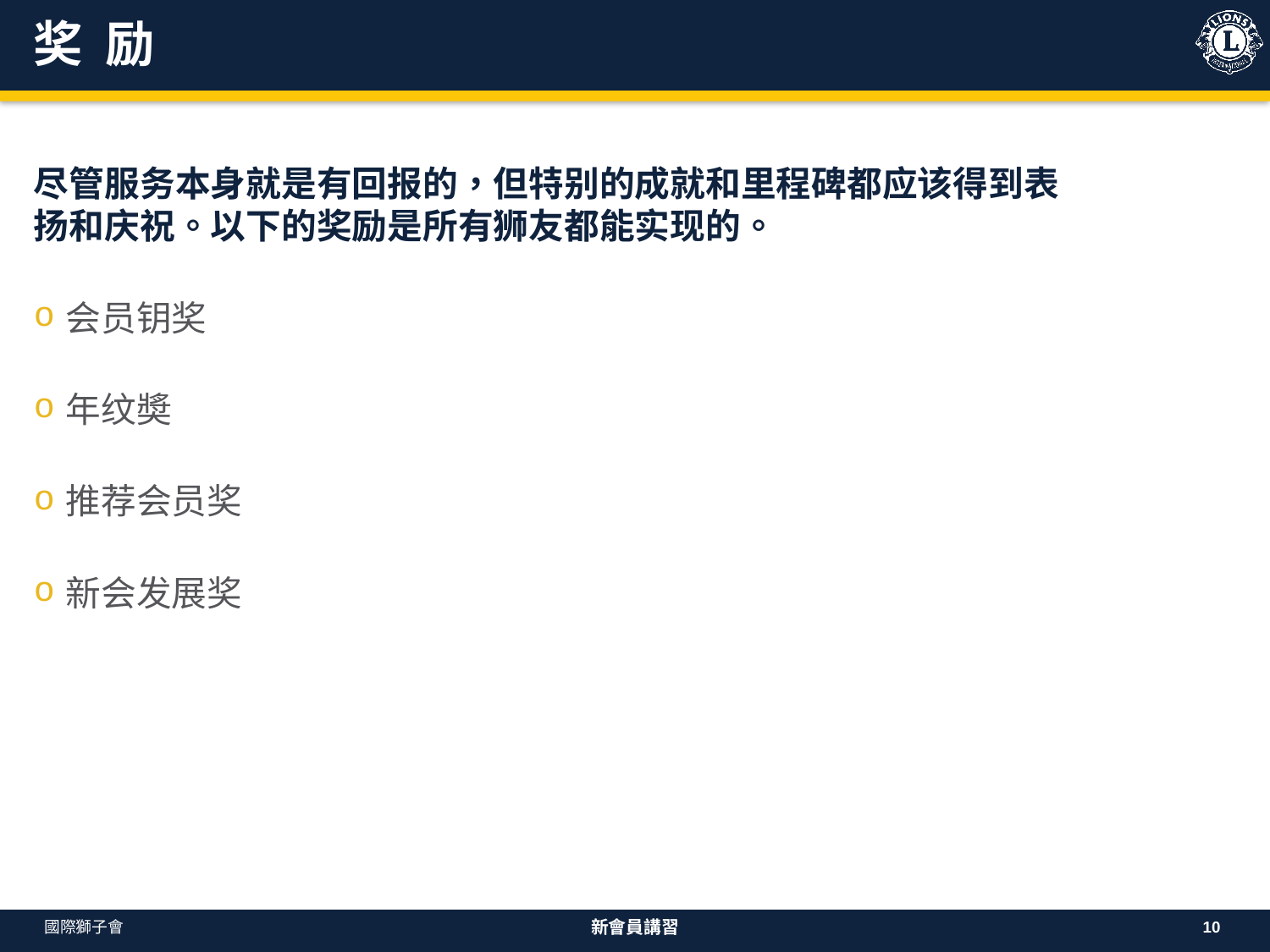

# 奖  励
尽管服务本身就是有回报的，但特别的成就和里程碑都应该得到表扬和庆祝。以下的奖励是所有狮友都能实现的。
会员钥奖
年纹奬
推荐会员奖
新会发展奖